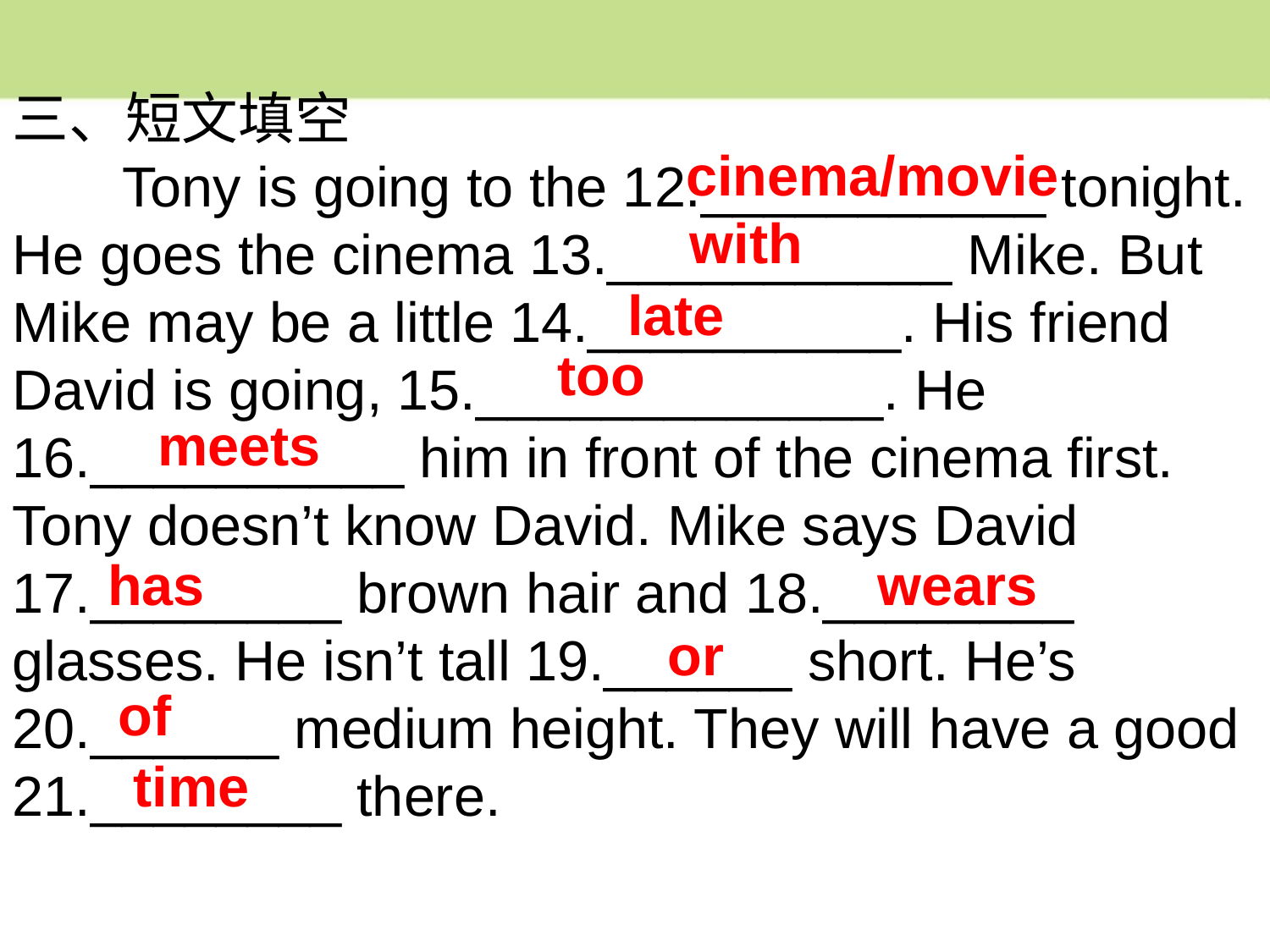

三、短文填空
       Tony is going to the 12.___________ tonight. He goes the cinema 13.___________ Mike. But Mike may be a little 14.__________. His friend David is going, 15._____________. He 16.__________ him in front of the cinema first. Tony doesn’t know David. Mike says David 17.________ brown hair and 18.________ glasses. He isn’t tall 19.______ short. He’s 20.______ medium height. They will have a good 21.________ there.
cinema/movie
with
late
too
meets
has
wears
or
of
time